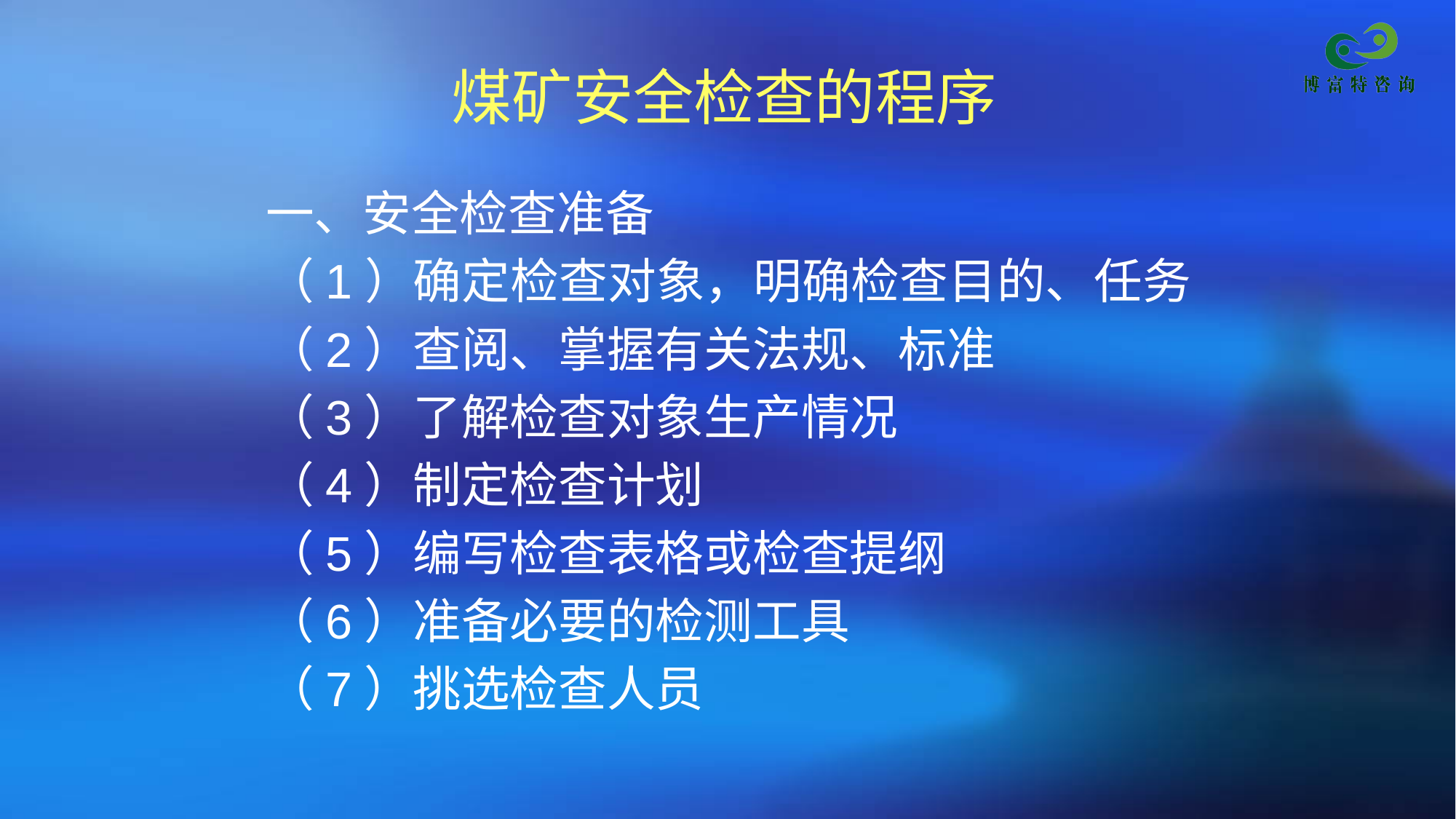

# 煤矿安全检查的程序
一、安全检查准备
（1）确定检查对象，明确检查目的、任务
（2）查阅、掌握有关法规、标准
（3）了解检查对象生产情况
（4）制定检查计划
（5）编写检查表格或检查提纲
（6）准备必要的检测工具
（7）挑选检查人员